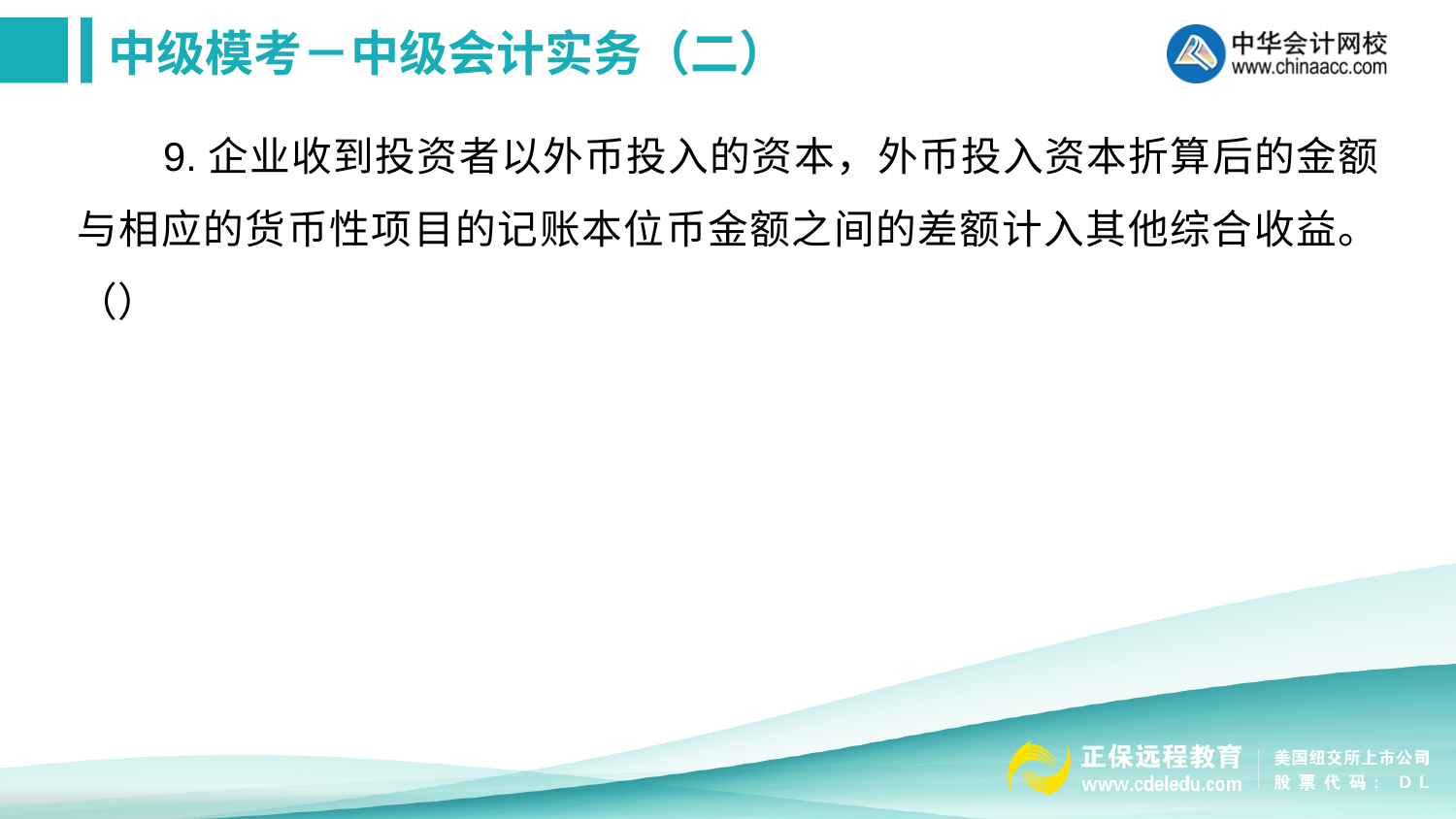

9.企业收到投资者以外币投入的资本，外币投入资本折算后的金额与相应的货币性项目的记账本位币金额之间的差额计入其他综合收益。（）